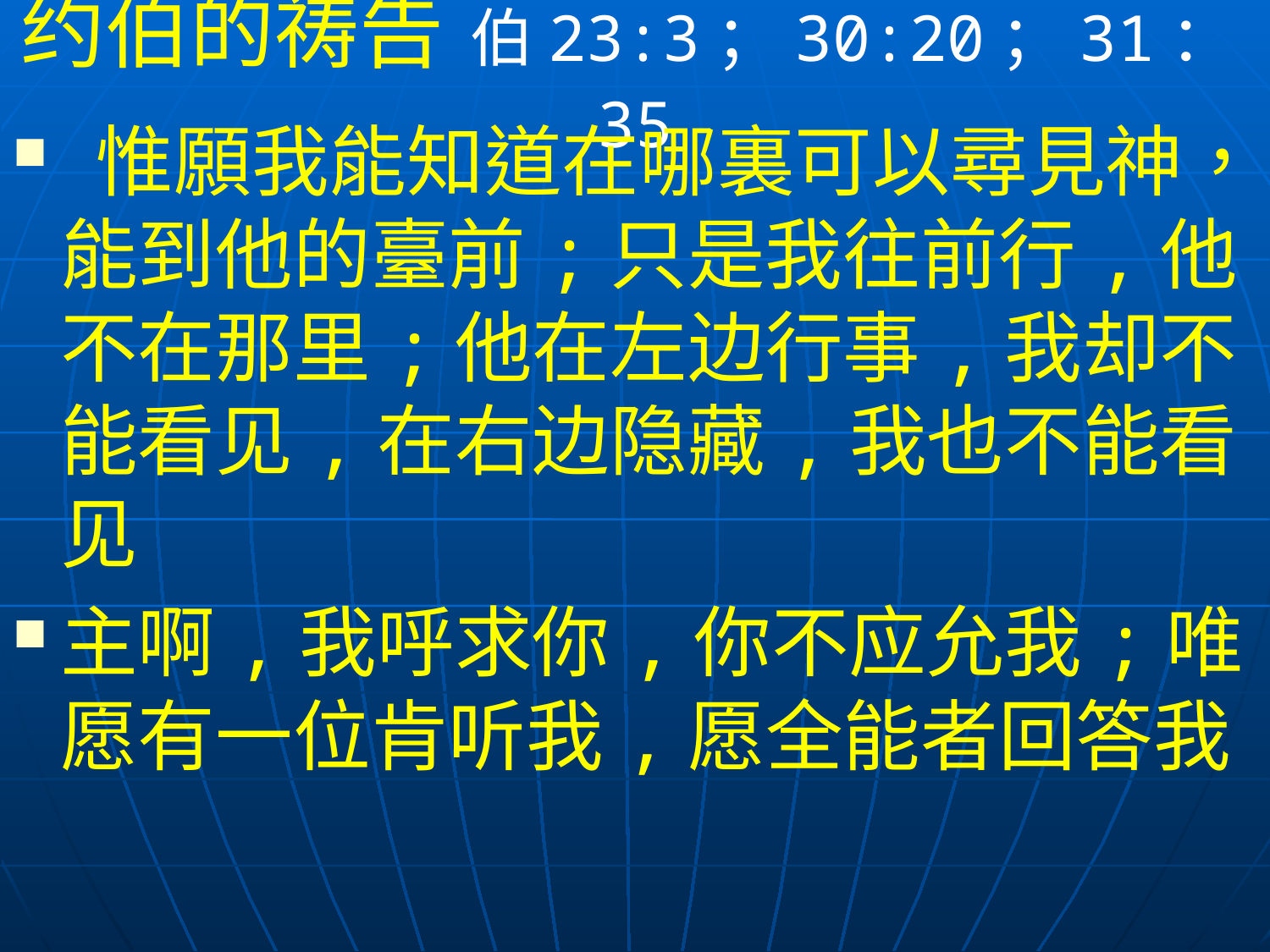

约伯的祷告 伯23:3；30:20；31：35
 惟願我能知道在哪裏可以尋見神，能到他的臺前;只是我往前行,他不在那里;他在左边行事,我却不能看见,在右边隐藏,我也不能看见
主啊,我呼求你,你不应允我;唯愿有一位肯听我,愿全能者回答我